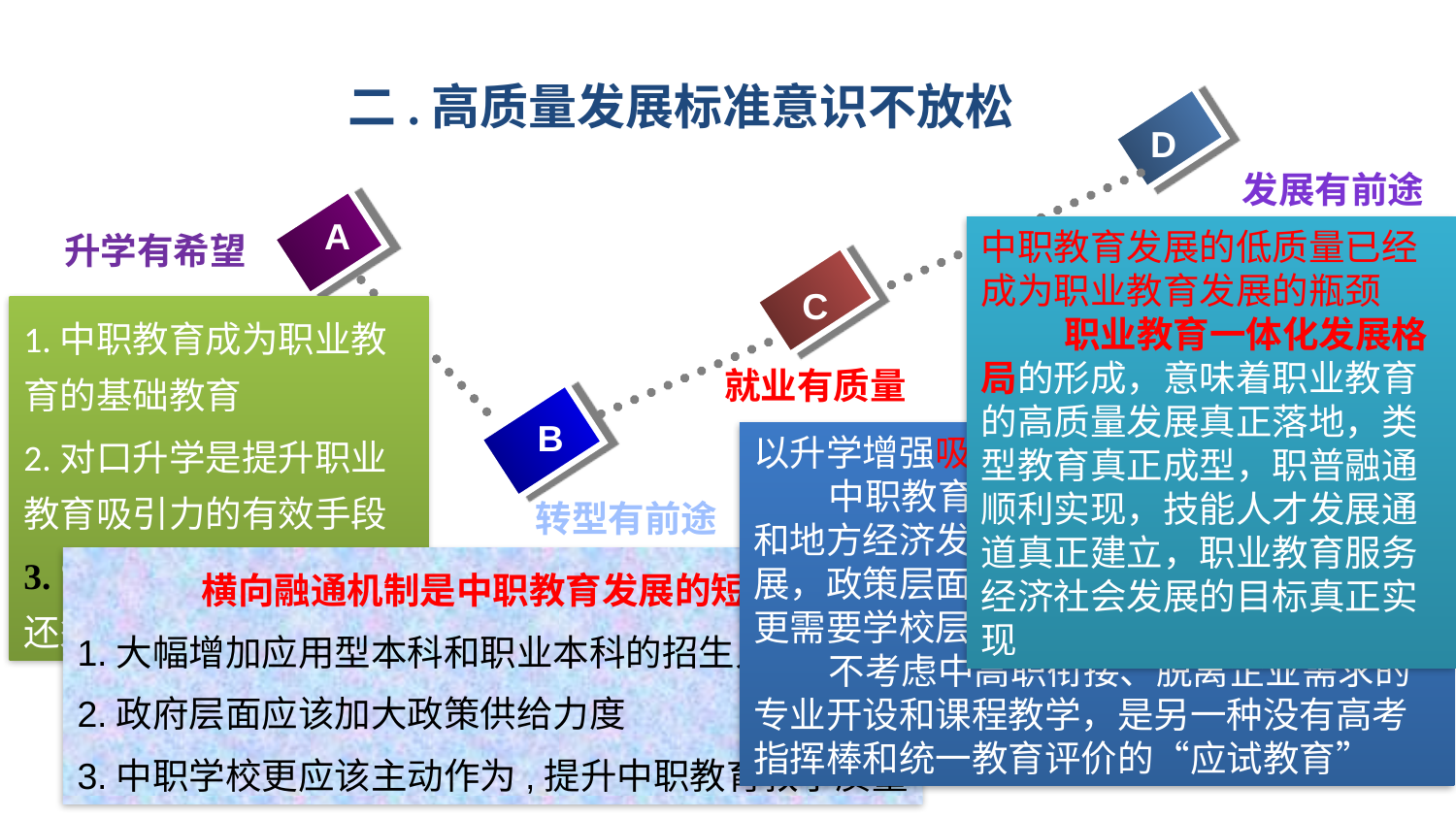

二.高质量发展标准意识不放松

D
发展有前途

A
中职教育发展的低质量已经成为职业教育发展的瓶颈
         职业教育一体化发展格局的形成，意味着职业教育的高质量发展真正落地，类型教育真正成型，职普融通顺利实现，技能人才发展通道真正建立，职业教育服务经济社会发展的目标真正实现
升学有希望

C

1.中职教育成为职业教育的基础教育
2.对口升学是提升职业教育吸引力的有效手段
3. “职教高考”制度本身还须完善

就业有质量

B
以升学增强吸引力，以就业扩大影响力
        中职教育必须和行业企业需求结合，和地方经济发展互动，才能形成良性发展，政策层面的支持，政府行为的引导，更需要学校层面的积极作为
        不考虑中高职衔接、脱离企业需求的专业开设和课程教学，是另一种没有高考指挥棒和统一教育评价的“应试教育”
转型有前途
横向融通机制是中职教育发展的短板
1.大幅增加应用型本科和职业本科的招生人数
2.政府层面应该加大政策供给力度
3.中职学校更应该主动作为,提升中职教育教学质量

21